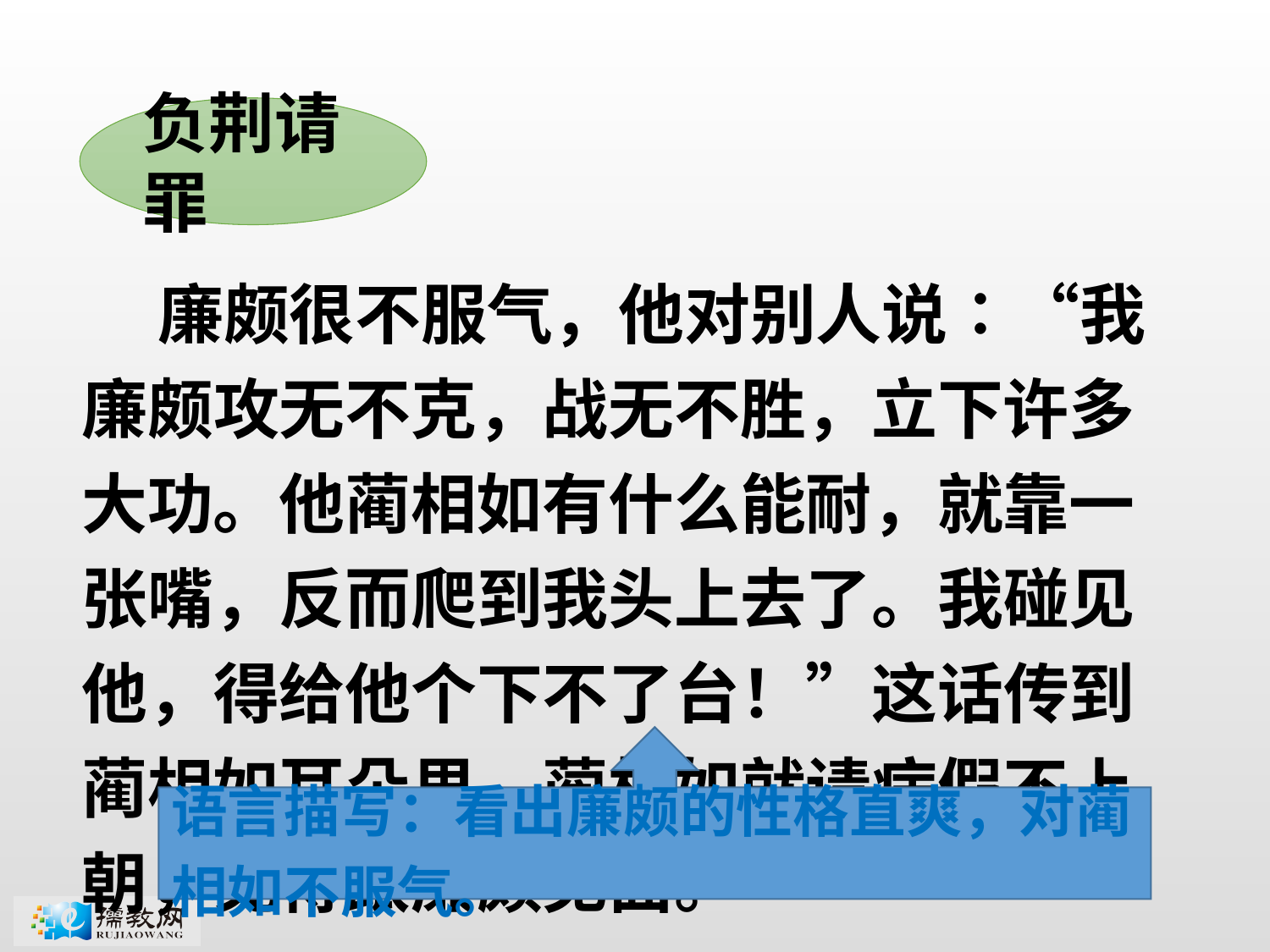

负荆请罪
    廉颇很不服气，他对别人说∶“我廉颇攻无不克，战无不胜，立下许多大功。他蔺相如有什么能耐，就靠一张嘴，反而爬到我头上去了。我碰见他，得给他个下不了台！”这话传到蔺相如耳朵里，蔺相如就请病假不上朝，免得跟廉颇见面。
语言描写：看出廉颇的性格直爽，对蔺相如不服气。